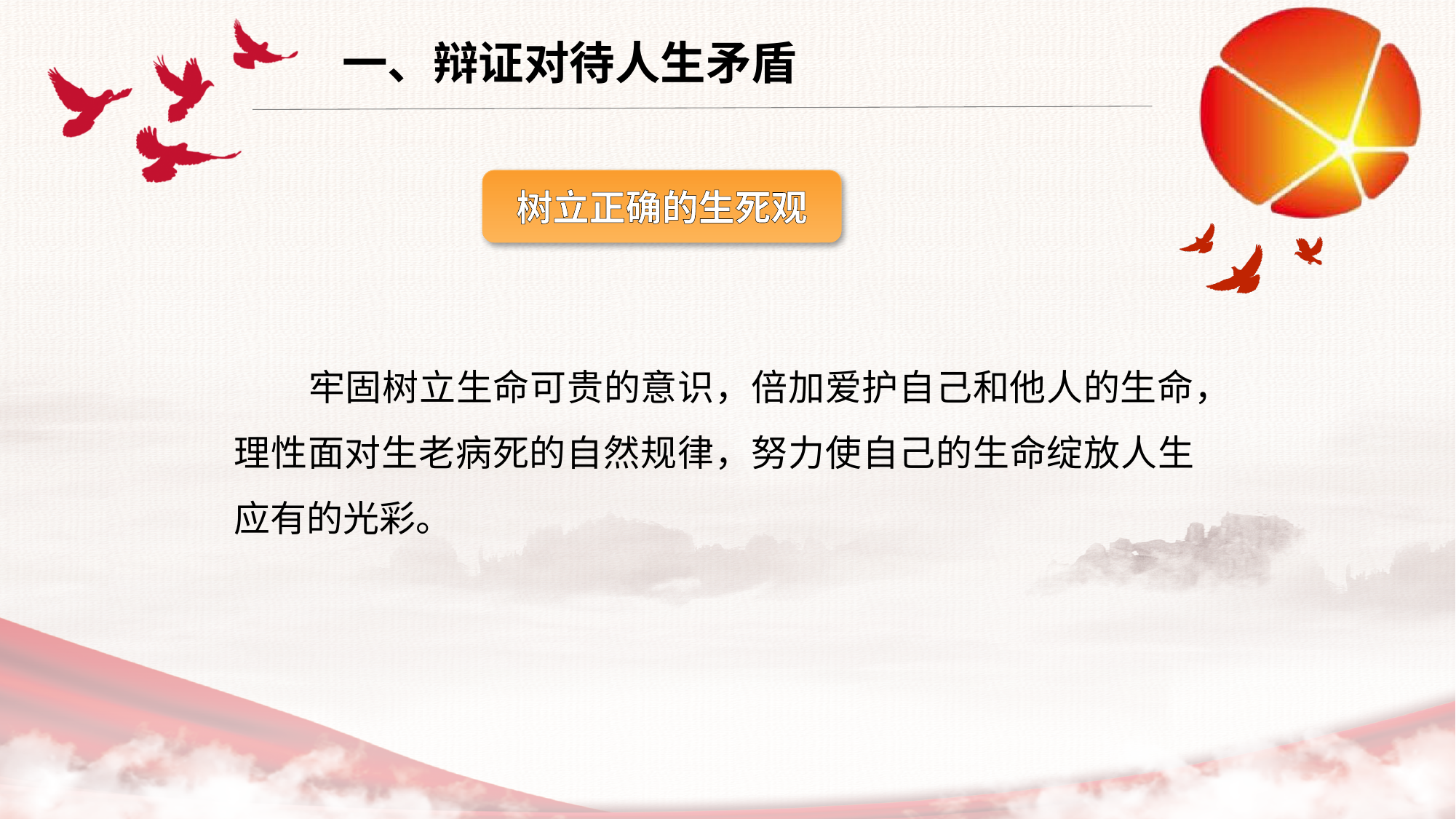

一、辩证对待人生矛盾
树立正确的生死观
牢固树立生命可贵的意识，倍加爱护自己和他人的生命，理性面对生老病死的自然规律，努力使自己的生命绽放人生应有的光彩。